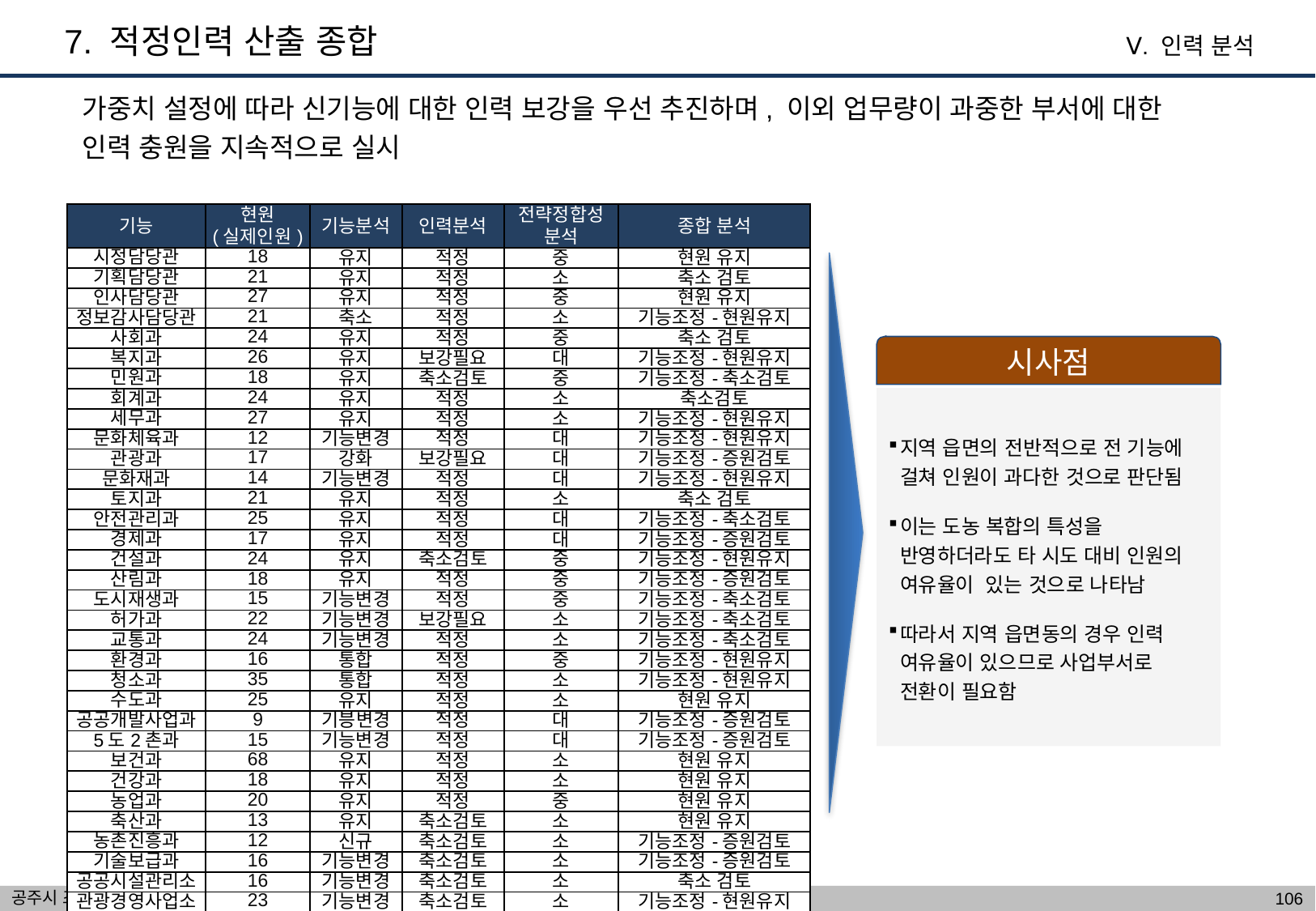

7. 적정인력 산출 종합
Ⅴ. 인력 분석
가중치 설정에 따라 신기능에 대한 인력 보강을 우선 추진하며, 이외 업무량이 과중한 부서에 대한
인력 충원을 지속적으로 실시
| 기능 | 현원 (실제인원) | 기능분석 | 인력분석 | 전략정합성 분석 | 종합 분석 |
| --- | --- | --- | --- | --- | --- |
| 시정담당관 | 18 | 유지 | 적정 | 중 | 현원 유지 |
| 기획담당관 | 21 | 유지 | 적정 | 소 | 축소 검토 |
| 인사담당관 | 27 | 유지 | 적정 | 중 | 현원 유지 |
| 정보감사담당관 | 21 | 축소 | 적정 | 소 | 기능조정-현원유지 |
| 사회과 | 24 | 유지 | 적정 | 중 | 축소 검토 |
| 복지과 | 26 | 유지 | 보강필요 | 대 | 기능조정-현원유지 |
| 민원과 | 18 | 유지 | 축소검토 | 중 | 기능조정-축소검토 |
| 회계과 | 24 | 유지 | 적정 | 소 | 축소검토 |
| 세무과 | 27 | 유지 | 적정 | 소 | 기능조정-현원유지 |
| 문화체육과 | 12 | 기능변경 | 적정 | 대 | 기능조정-현원유지 |
| 관광과 | 17 | 강화 | 보강필요 | 대 | 기능조정-증원검토 |
| 문화재과 | 14 | 기능변경 | 적정 | 대 | 기능조정-현원유지 |
| 토지과 | 21 | 유지 | 적정 | 소 | 축소 검토 |
| 안전관리과 | 25 | 유지 | 적정 | 대 | 기능조정-축소검토 |
| 경제과 | 17 | 유지 | 적정 | 대 | 기능조정-증원검토 |
| 건설과 | 24 | 유지 | 축소검토 | 중 | 기능조정-현원유지 |
| 산림과 | 18 | 유지 | 적정 | 중 | 기능조정-증원검토 |
| 도시재생과 | 15 | 기능변경 | 적정 | 중 | 기능조정-축소검토 |
| 허가과 | 22 | 기능변경 | 보강필요 | 소 | 기능조정-축소검토 |
| 교통과 | 24 | 기능변경 | 적정 | 소 | 기능조정-축소검토 |
| 환경과 | 16 | 통합 | 적정 | 중 | 기능조정-현원유지 |
| 청소과 | 35 | 통합 | 적정 | 소 | 기능조정-현원유지 |
| 수도과 | 25 | 유지 | 적정 | 소 | 현원 유지 |
| 공공개발사업과 | 9 | 기븡변경 | 적정 | 대 | 기능조정-증원검토 |
| 5도2촌과 | 15 | 기능변경 | 적정 | 대 | 기능조정-증원검토 |
| 보건과 | 68 | 유지 | 적정 | 소 | 현원 유지 |
| 건강과 | 18 | 유지 | 적정 | 소 | 현원 유지 |
| 농업과 | 20 | 유지 | 적정 | 중 | 현원 유지 |
| 축산과 | 13 | 유지 | 축소검토 | 소 | 현원 유지 |
| 농촌진흥과 | 12 | 신규 | 축소검토 | 소 | 기능조정-증원검토 |
| 기술보급과 | 16 | 기능변경 | 축소검토 | 소 | 기능조정-증원검토 |
| 공공시설관리소 | 16 | 기능변경 | 축소검토 | 소 | 축소 검토 |
| 관광경영사업소 | 23 | 기능변경 | 축소검토 | 소 | 기능조정-현원유지 |
시사점
지역 읍면의 전반적으로 전 기능에 걸쳐 인원이 과다한 것으로 판단됨
이는 도농 복합의 특성을 반영하더라도 타 시도 대비 인원의 여유율이  있는 것으로 나타남
따라서 지역 읍면동의 경우 인력 여유율이 있으므로 사업부서로 전환이 필요함